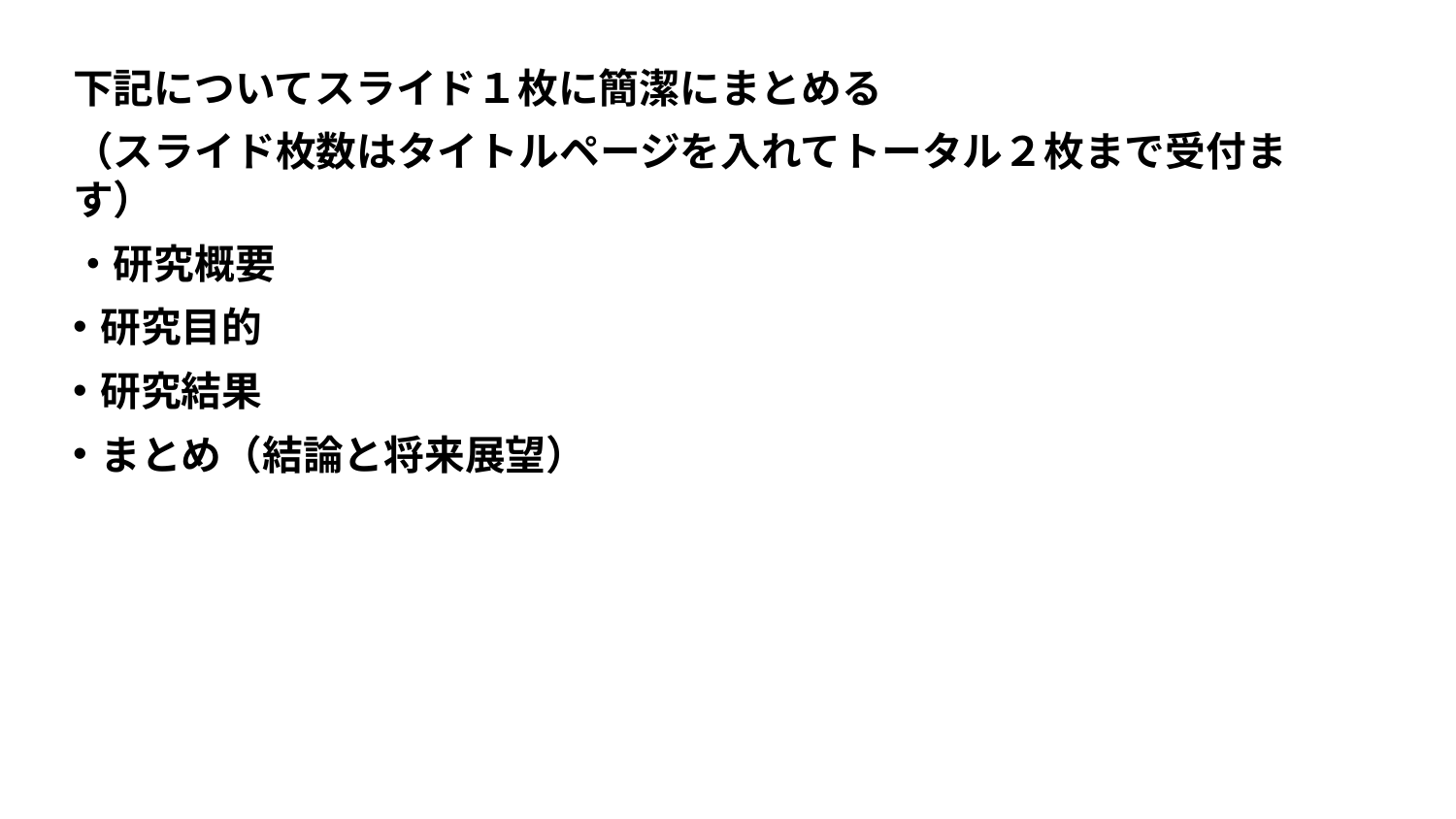

下記についてスライド１枚に簡潔にまとめる
（スライド枚数はタイトルページを入れてトータル２枚まで受付ます）
・研究概要
研究目的
研究結果
まとめ（結論と将来展望）